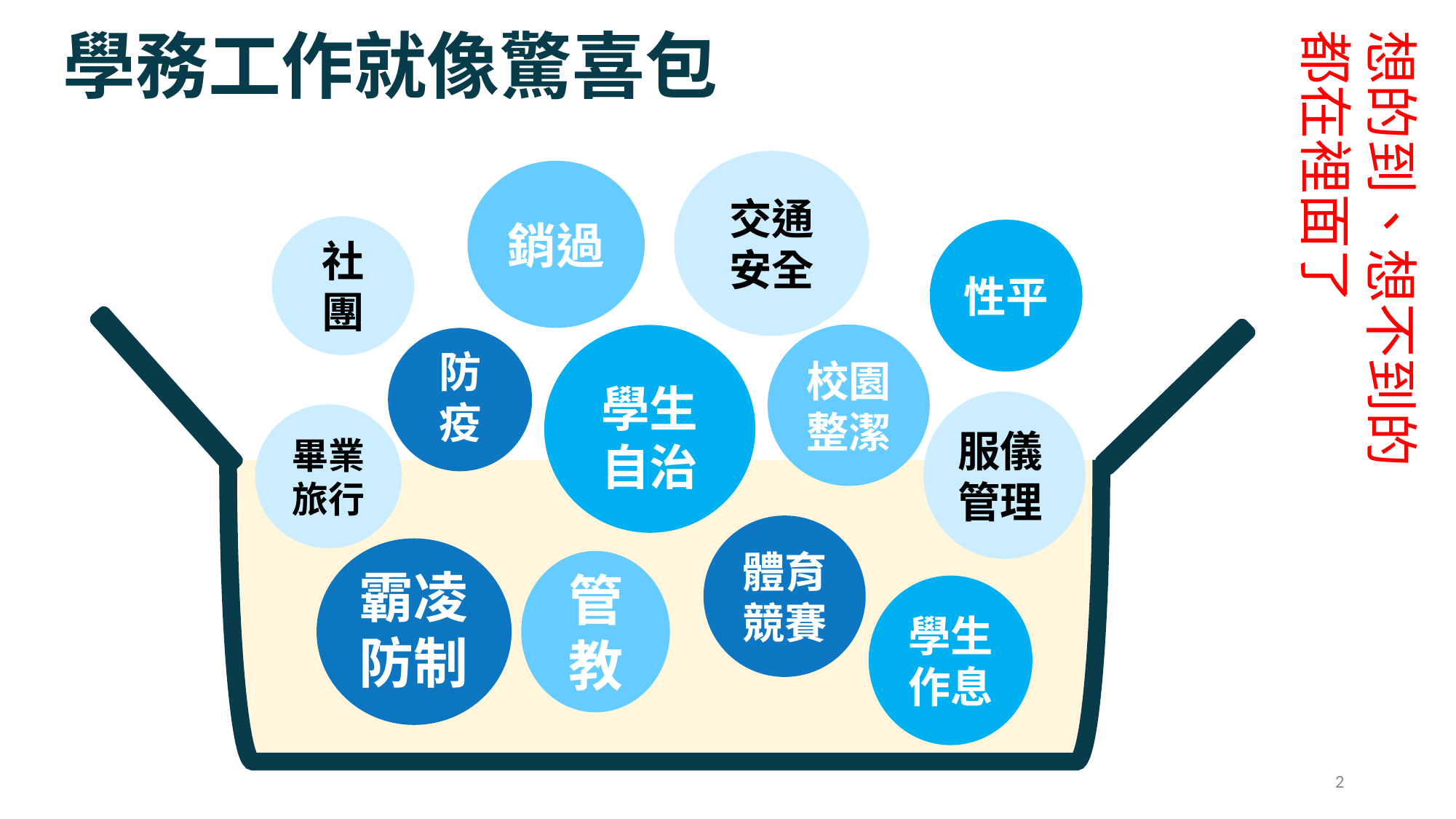

2
想的到、想不到的
都在裡面了
學務工作就像驚喜包
交通安全
銷過
社團
性平

校園整潔
學生自治

防疫

服儀管理
畢業旅行
體育競賽
霸凌防制

管教
學生作息